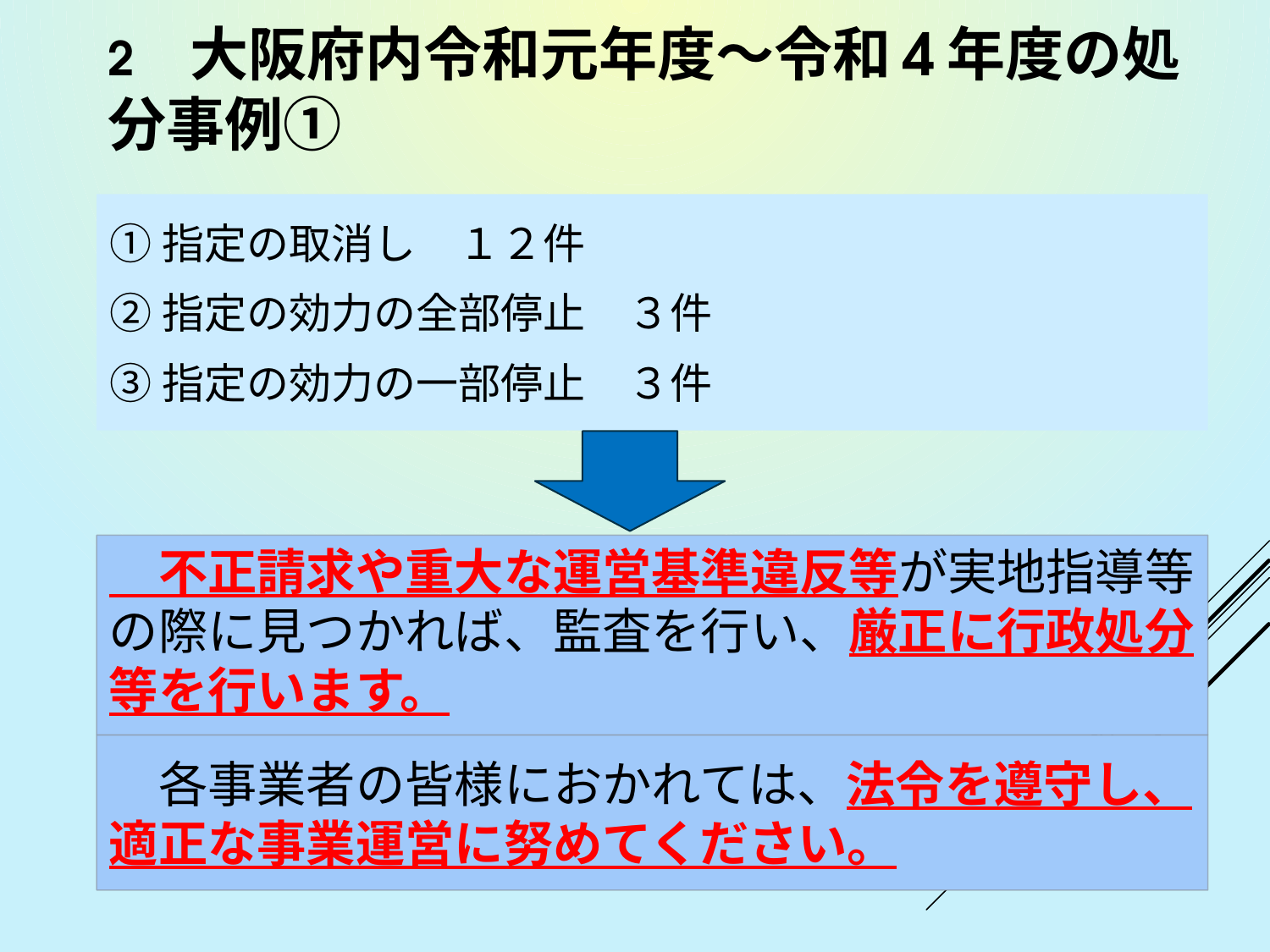

# 2　大阪府内令和元年度～令和4年度の処分事例①
①指定の取消し　１２件
②指定の効力の全部停止　３件
③指定の効力の一部停止　３件

　不正請求や重大な運営基準違反等が実地指導等の際に見つかれば、監査を行い、厳正に行政処分等を行います。
　各事業者の皆様におかれては、法令を遵守し、適正な事業運営に努めてください。
43